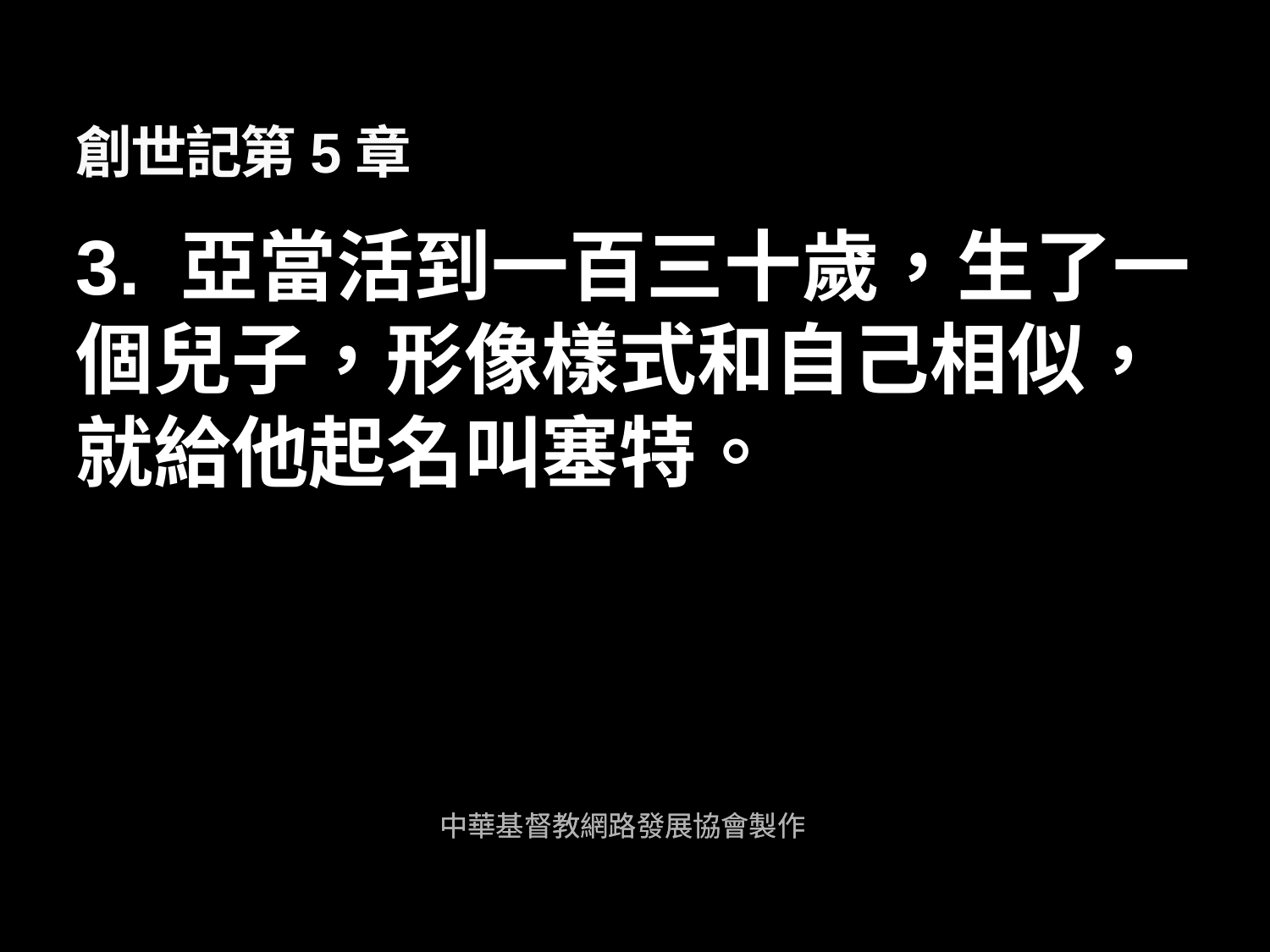

# 創世記第5章
3. 亞當活到一百三十歲，生了一個兒子，形像樣式和自己相似，就給他起名叫塞特。